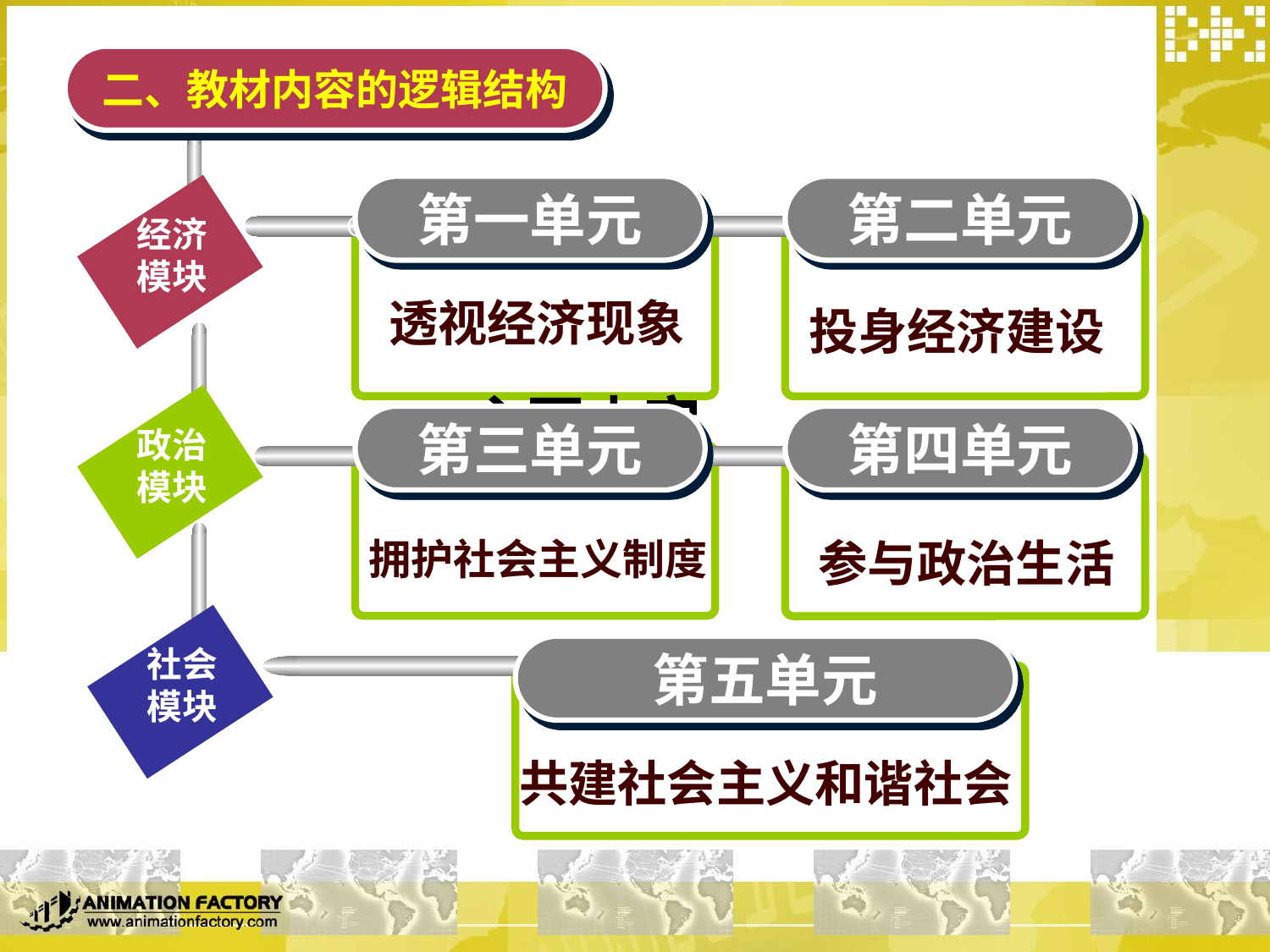

二、教材内容的逻辑结构
第一单元
第二单元

经济
模块

Add Your Title

Add Your Title

透视经济现象
投身经济建设

主要内容
第三单元
第四单元
政治
模块

Add Your Title

Add Your Title

拥护社会主义制度
参与政治生活

社会
模块

第五单元

Add Your Title

共建社会主义和谐社会